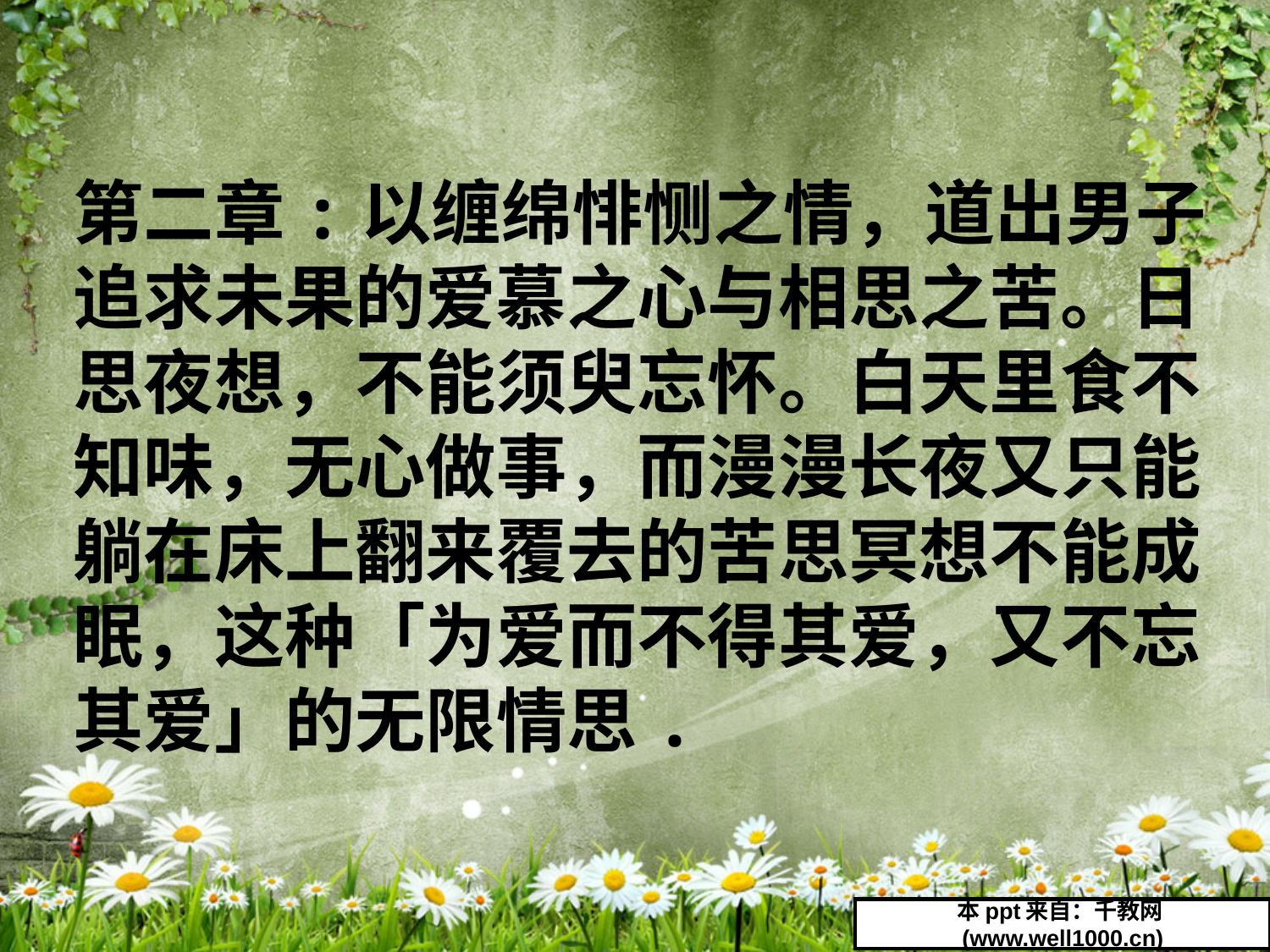

第二章:以缠绵悱恻之情，道出男子追求未果的爱慕之心与相思之苦。日思夜想，不能须臾忘怀。白天里食不知味，无心做事，而漫漫长夜又只能躺在床上翻来覆去的苦思冥想不能成眠，这种「为爱而不得其爱，又不忘其爱」的无限情思.
本ppt来自：千教网(www.well1000.cn)